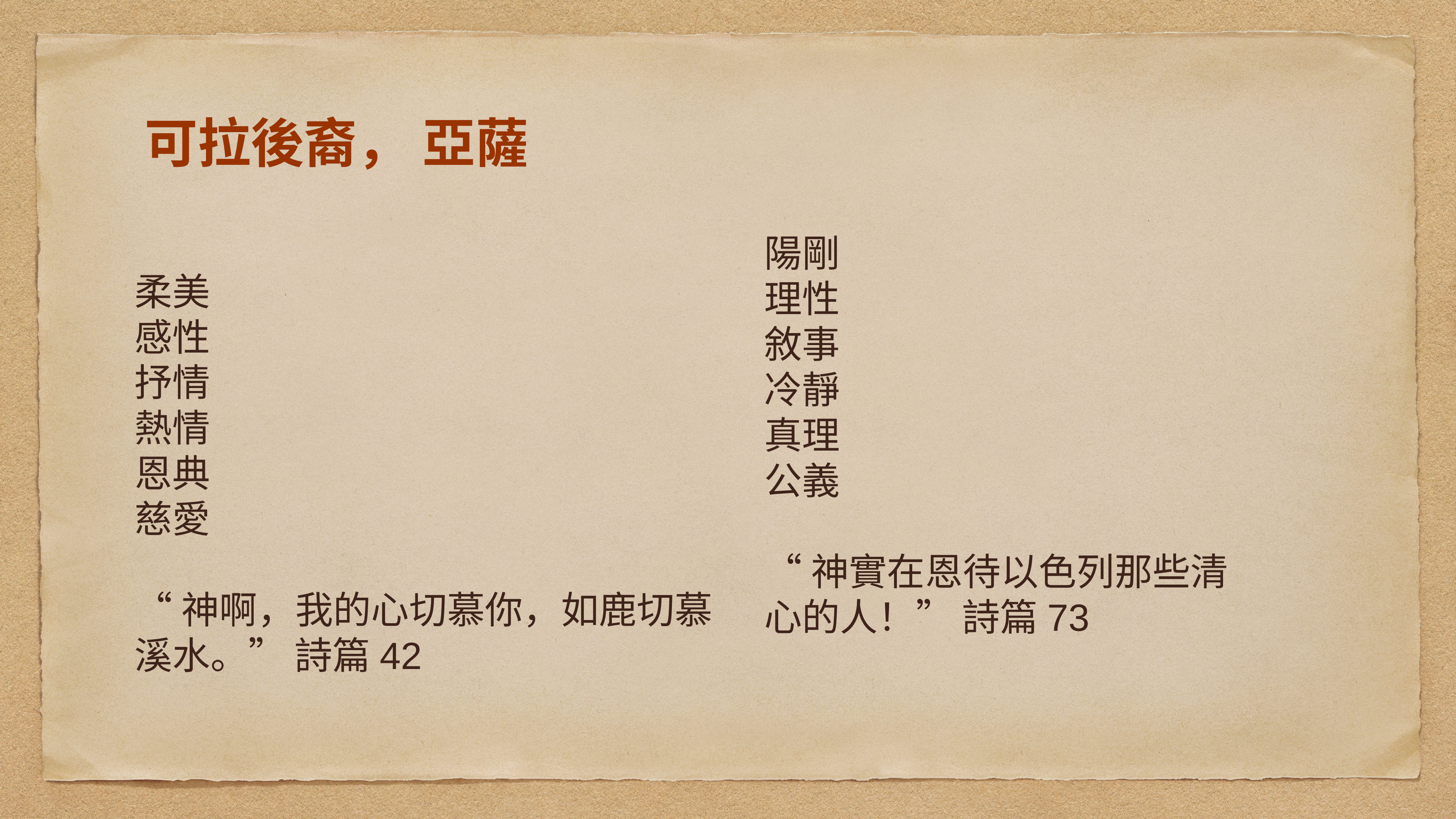

# 可拉後裔， 亞薩
陽剛
理性
敘事
冷靜
真理
公義

“神實在恩待以色列那些清心的人！” 詩篇73
柔美
感性
抒情
熱情
恩典
慈愛

“神啊，我的心切慕你，如鹿切慕溪水。” 詩篇42